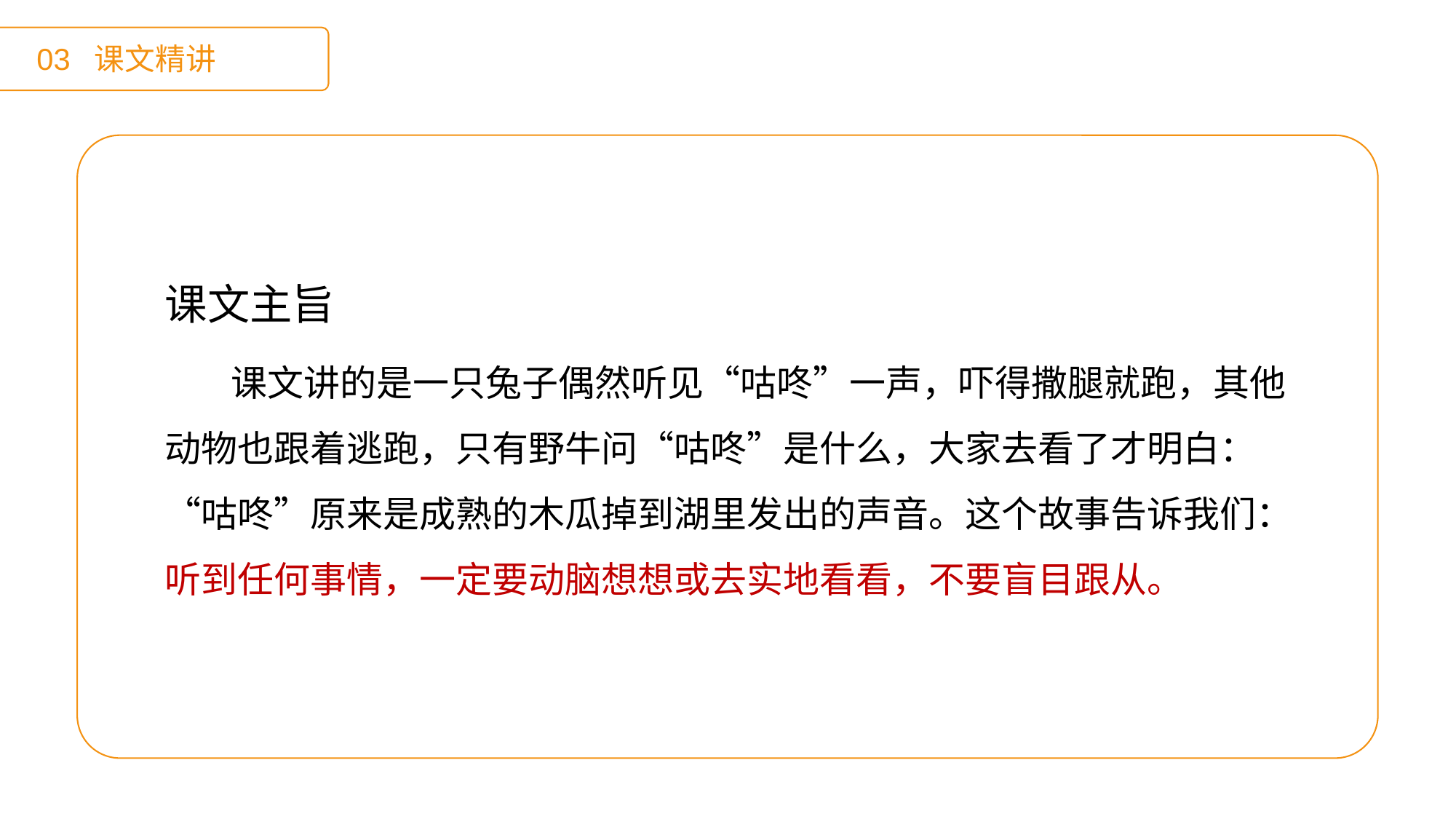

03  课文精讲
课文主旨
       课文讲的是一只兔子偶然听见“咕咚”一声，吓得撒腿就跑，其他动物也跟着逃跑，只有野牛问“咕咚”是什么，大家去看了才明白：“咕咚”原来是成熟的木瓜掉到湖里发出的声音。这个故事告诉我们：听到任何事情，一定要动脑想想或去实地看看，不要盲目跟从。